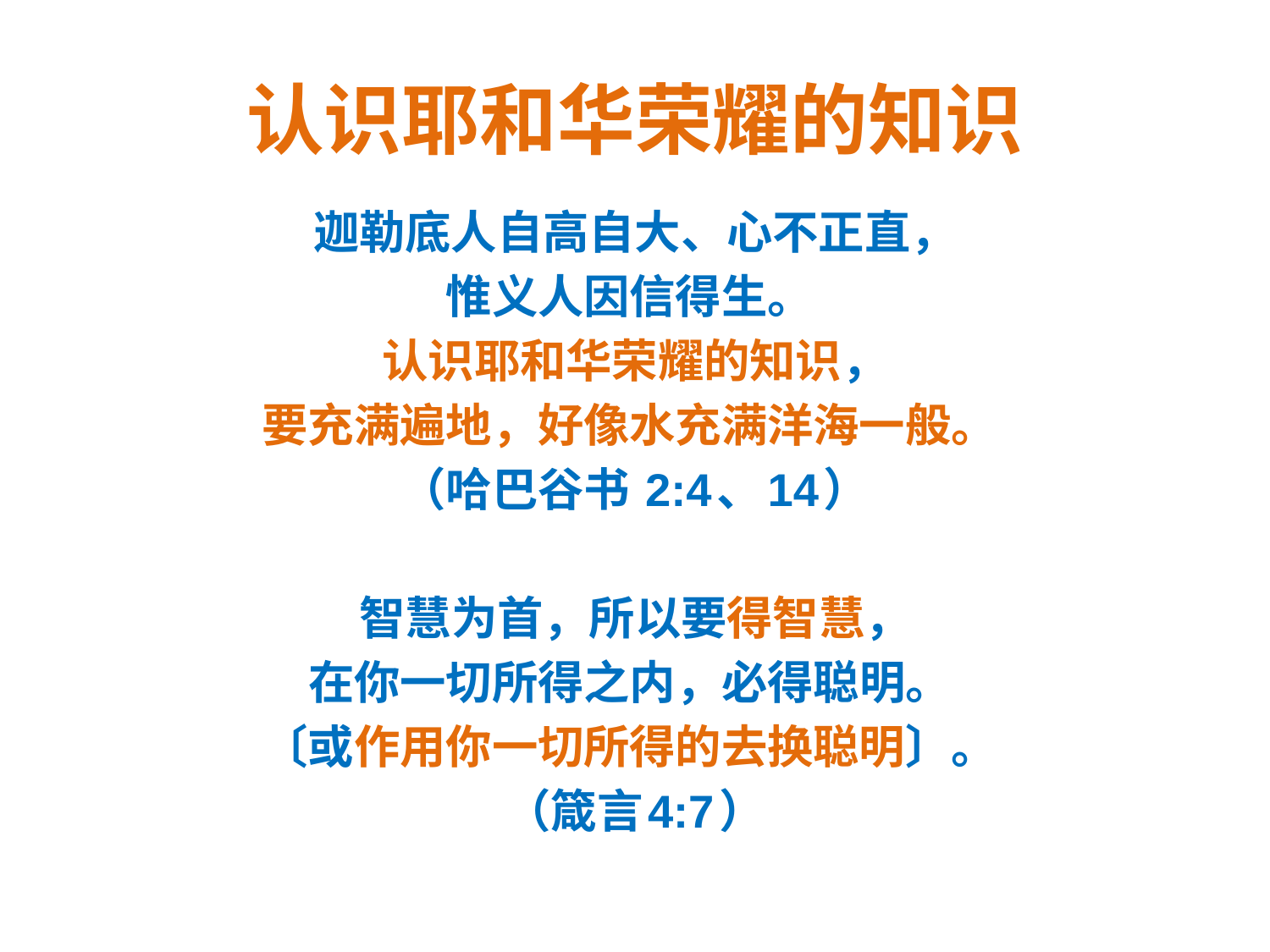

# 认识耶和华荣耀的知识
迦勒底人自高自大、心不正直，
惟义人因信得生。
认识耶和华荣耀的知识，
要充满遍地，好像水充满洋海一般。
（哈巴谷书 2:4、14）

智慧为首，所以要得智慧，
在你一切所得之内，必得聪明。
〔或作用你一切所得的去换聪明〕。
（箴言4:7）